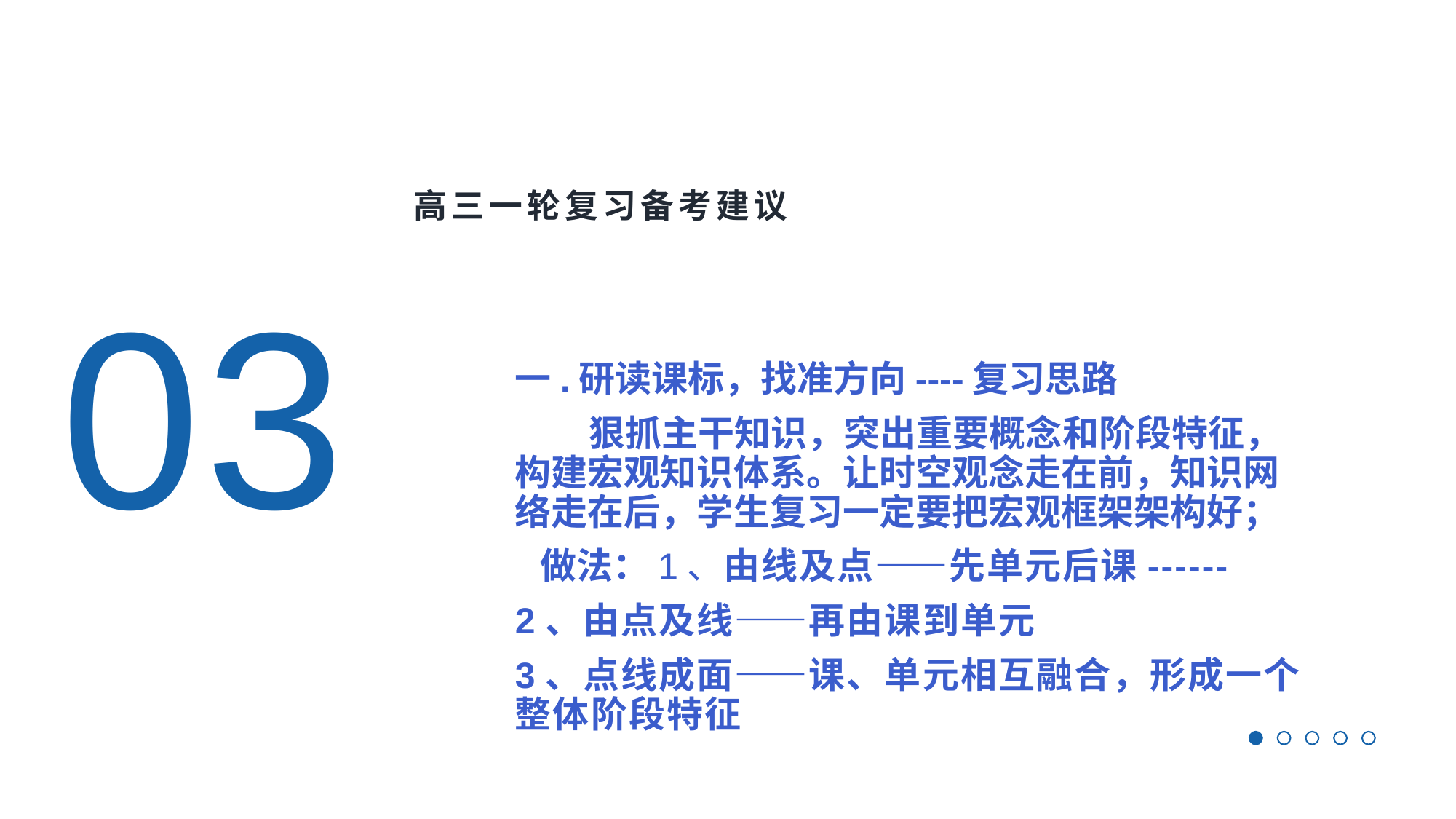

# 高三一轮复习备考建议
03
一.研读课标，找准方向----复习思路
        狠抓主干知识，突出重要概念和阶段特征，构建宏观知识体系。让时空观念走在前，知识网络走在后，学生复习一定要把宏观框架架构好；
  做法：1、由线及点——先单元后课------
2、由点及线——再由课到单元
3、点线成面——课、单元相互融合，形成一个整体阶段特征